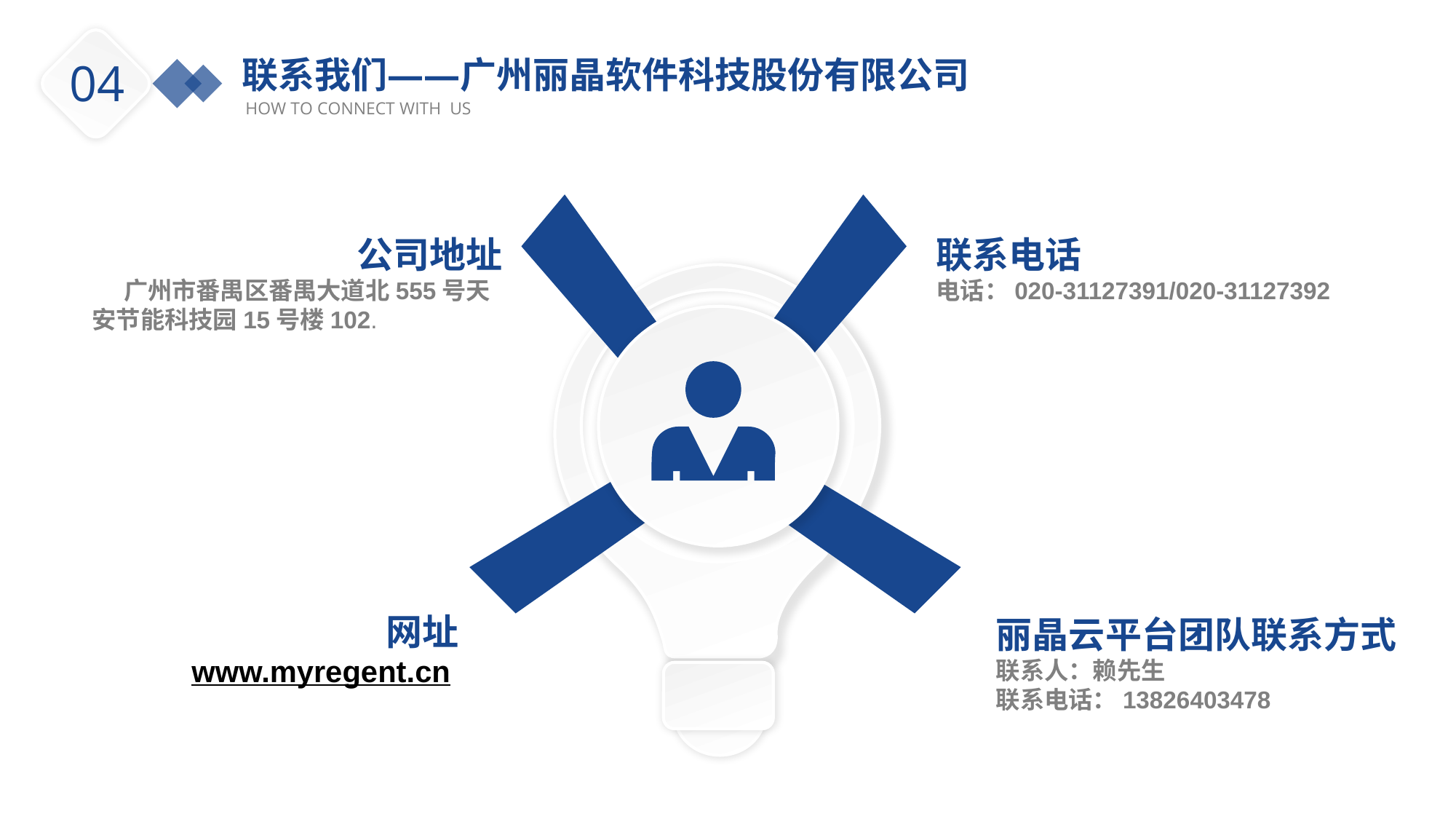

联系我们——广州丽晶软件科技股份有限公司
HOW TO CONNECT WITH  US
04

公司地址
    广州市番禺区番禺大道北555号天安节能科技园15号楼102.
联系电话
电话：020-31127391/020-31127392

网址
www.myregent.cn
丽晶云平台团队联系方式
联系人：赖先生
联系电话：13826403478